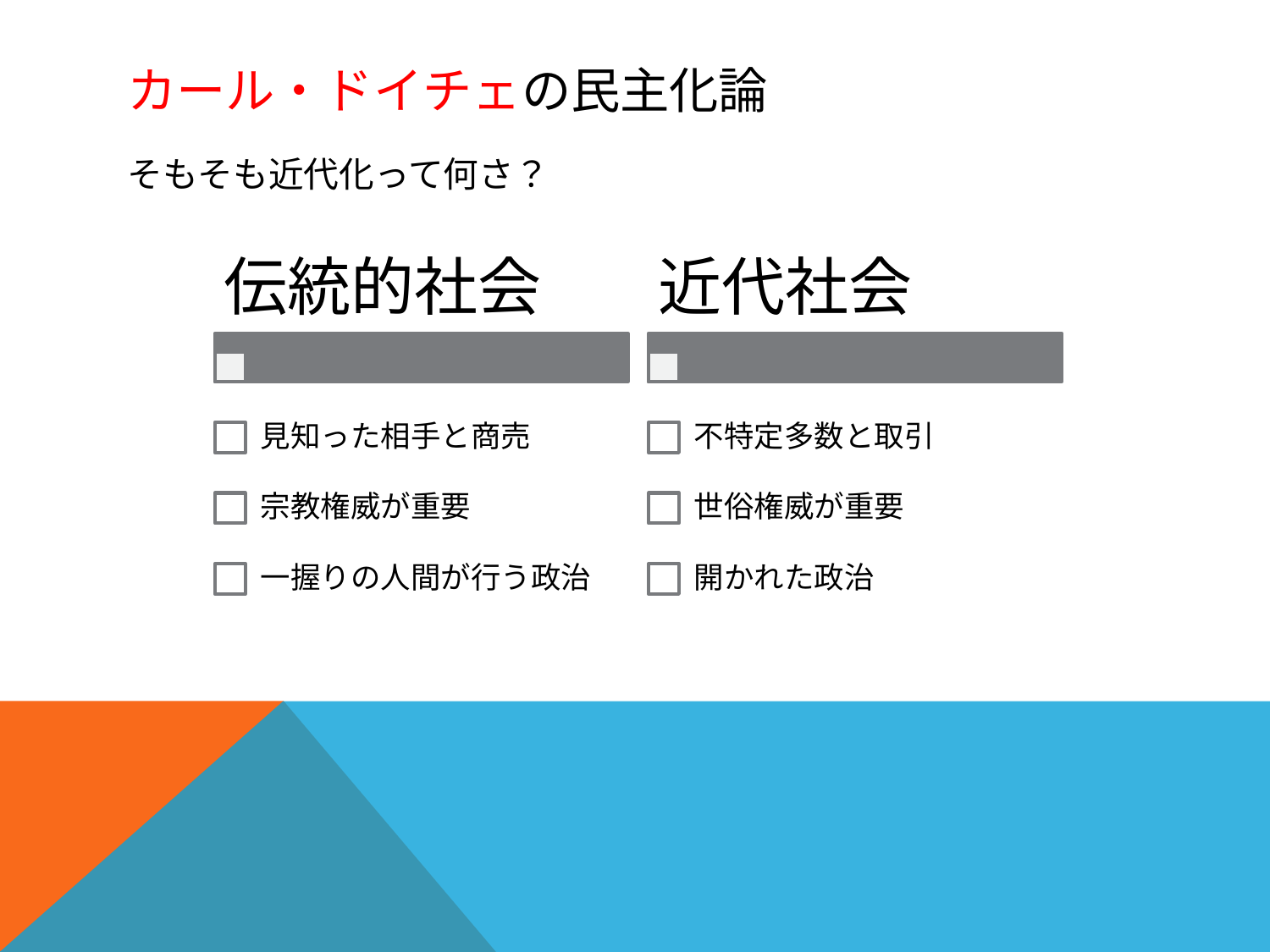

# カール・ドイチェの民主化論
そもそも近代化って何さ？

伝統的社会
見知った相手と商売
宗教権威が重要
一握りの人間が行う政治
近代社会
不特定多数と取引
世俗権威が重要
開かれた政治